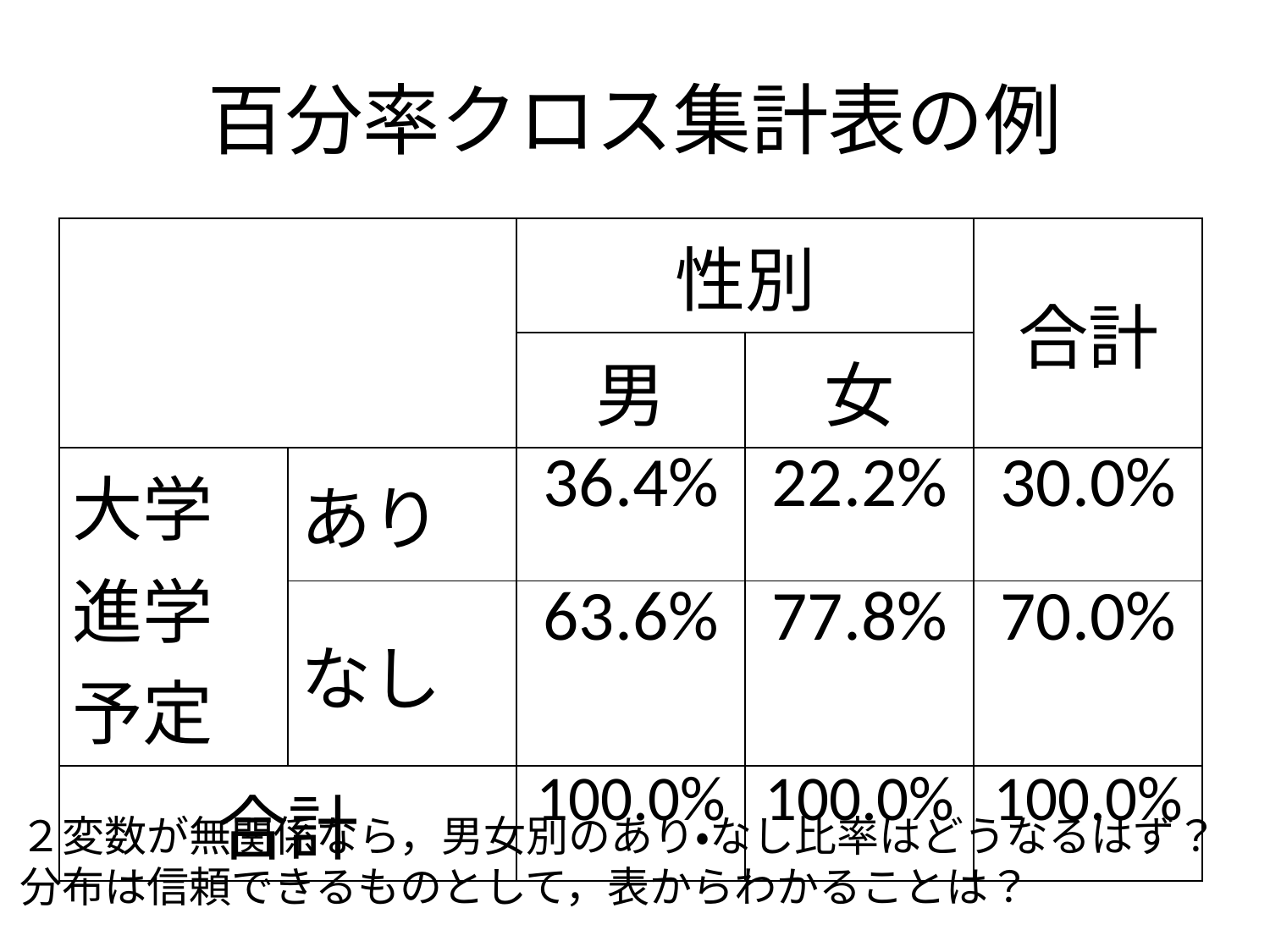

# 百分率クロス集計表の例
|  |  | 性別 |  | 合計 |
| --- | --- | --- | --- | --- |
|  |  | 男 | 女 |  |
| 大学進学予定 | あり | 36.4% | 22.2% | 30.0% |
|  | なし | 63.6% | 77.8% | 70.0% |
| 合計 |  | 100.0% | 100.0% | 100.0% |
２変数が無関係なら，男女別のあり・なし比率はどうなるはず？
分布は信頼できるものとして，表からわかることは？